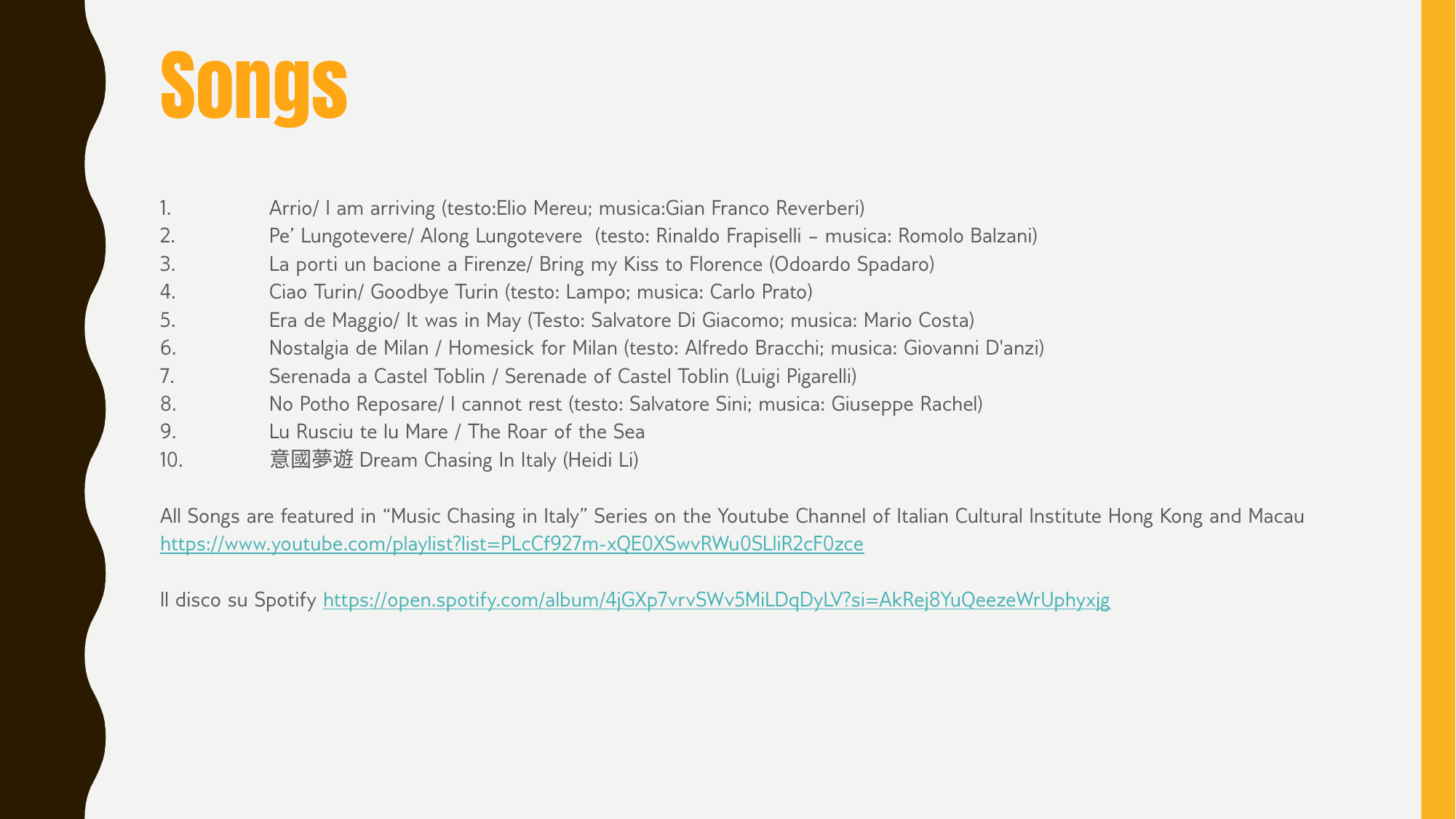

# Songs
1. 	Arrio/ I am arriving (testo:Elio Mereu; musica:Gian Franco Reverberi)
2.	Pe’ Lungotevere/ Along Lungotevere  (testo: Rinaldo Frapiselli – musica: Romolo Balzani)
3.	La porti un bacione a Firenze/ Bring my Kiss to Florence (Odoardo Spadaro)
4.	Ciao Turin/ Goodbye Turin (testo: Lampo; musica: Carlo Prato)
5.	Era de Maggio/ It was in May (Testo: Salvatore Di Giacomo; musica: Mario Costa)
6.	Nostalgia de Milan / Homesick for Milan (testo: Alfredo Bracchi; musica: Giovanni D'anzi)
7.	Serenada a Castel Toblin / Serenade of Castel Toblin (Luigi Pigarelli)
8.	No Potho Reposare/ I cannot rest (testo: Salvatore Sini; musica: Giuseppe Rachel)
9.	Lu Rusciu te lu Mare / The Roar of the Sea
10.	意國夢遊Dream Chasing In Italy (Heidi Li)

All Songs are featured in “Music Chasing in Italy” Series on the Youtube Channel of Italian Cultural Institute Hong Kong and Macau
https://www.youtube.com/playlist?list=PLcCf927m-xQE0XSwvRWu0SLliR2cF0zce

Il disco su Spotify https://open.spotify.com/album/4jGXp7vrvSWv5MiLDqDyLV?si=AkRej8YuQeezeWrUphyxjg